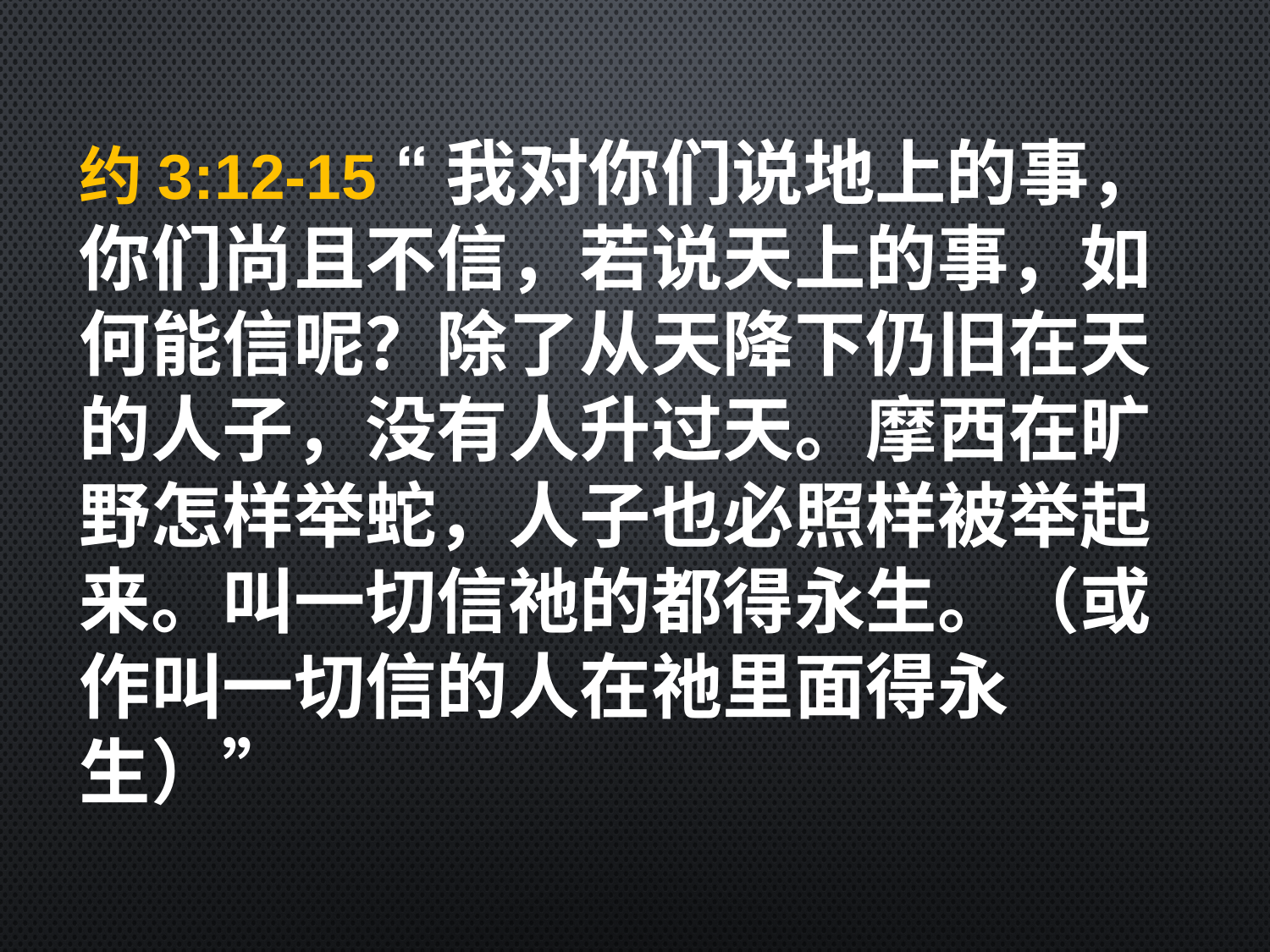

#
约3:12-15 “我对你们说地上的事，你们尚且不信，若说天上的事，如何能信呢？除了从天降下仍旧在天的人子，没有人升过天。摩西在旷野怎样举蛇，人子也必照样被举起来。叫一切信祂的都得永生。（或作叫一切信的人在祂里面得永生）”